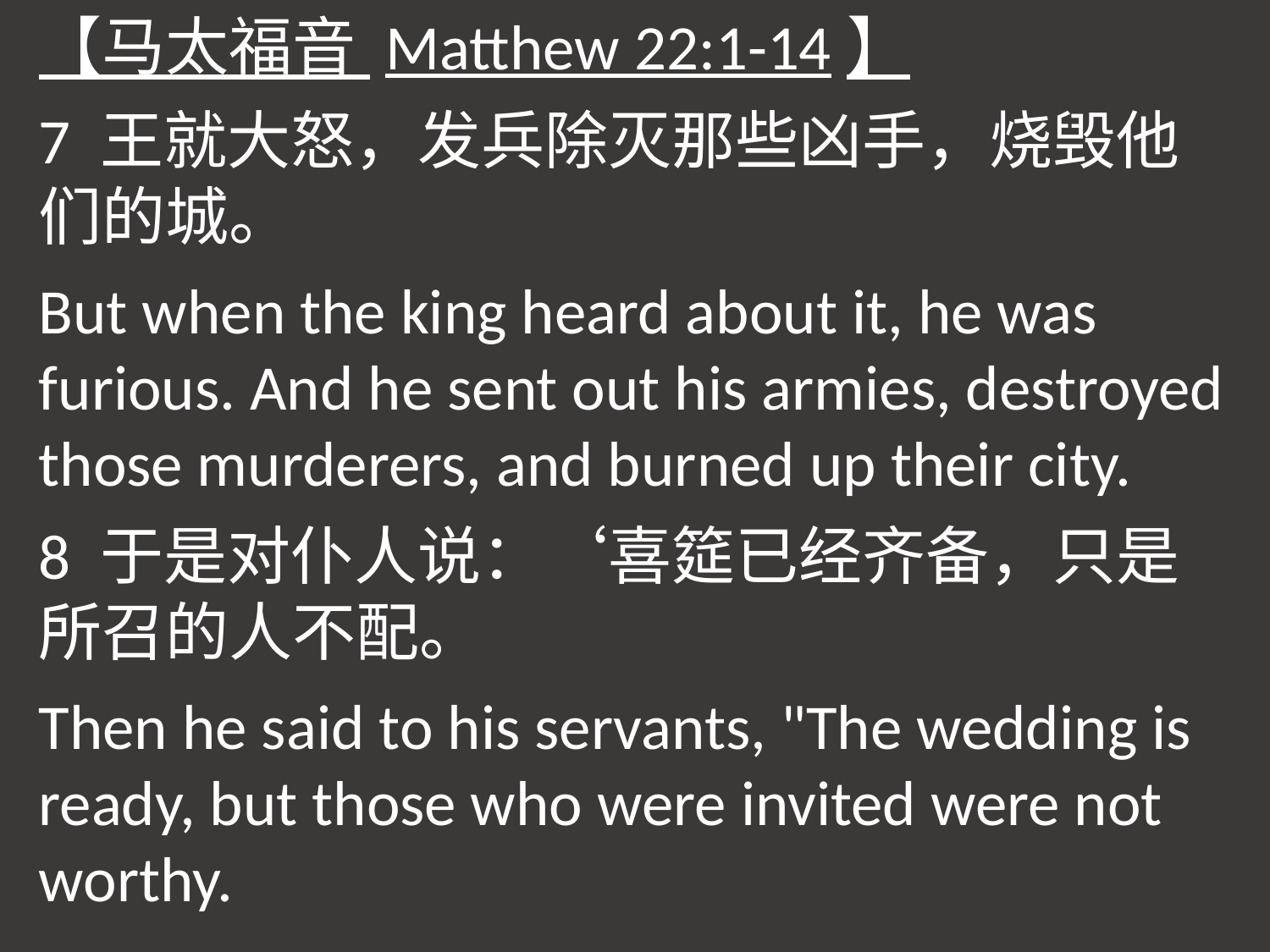

【马太福音 Matthew 22:1-14】
7 王就大怒，发兵除灭那些凶手，烧毁他们的城。
But when the king heard about it, he was furious. And he sent out his armies, destroyed those murderers, and burned up their city.
8 于是对仆人说：‘喜筵已经齐备，只是所召的人不配。
Then he said to his servants, "The wedding is ready, but those who were invited were not worthy.